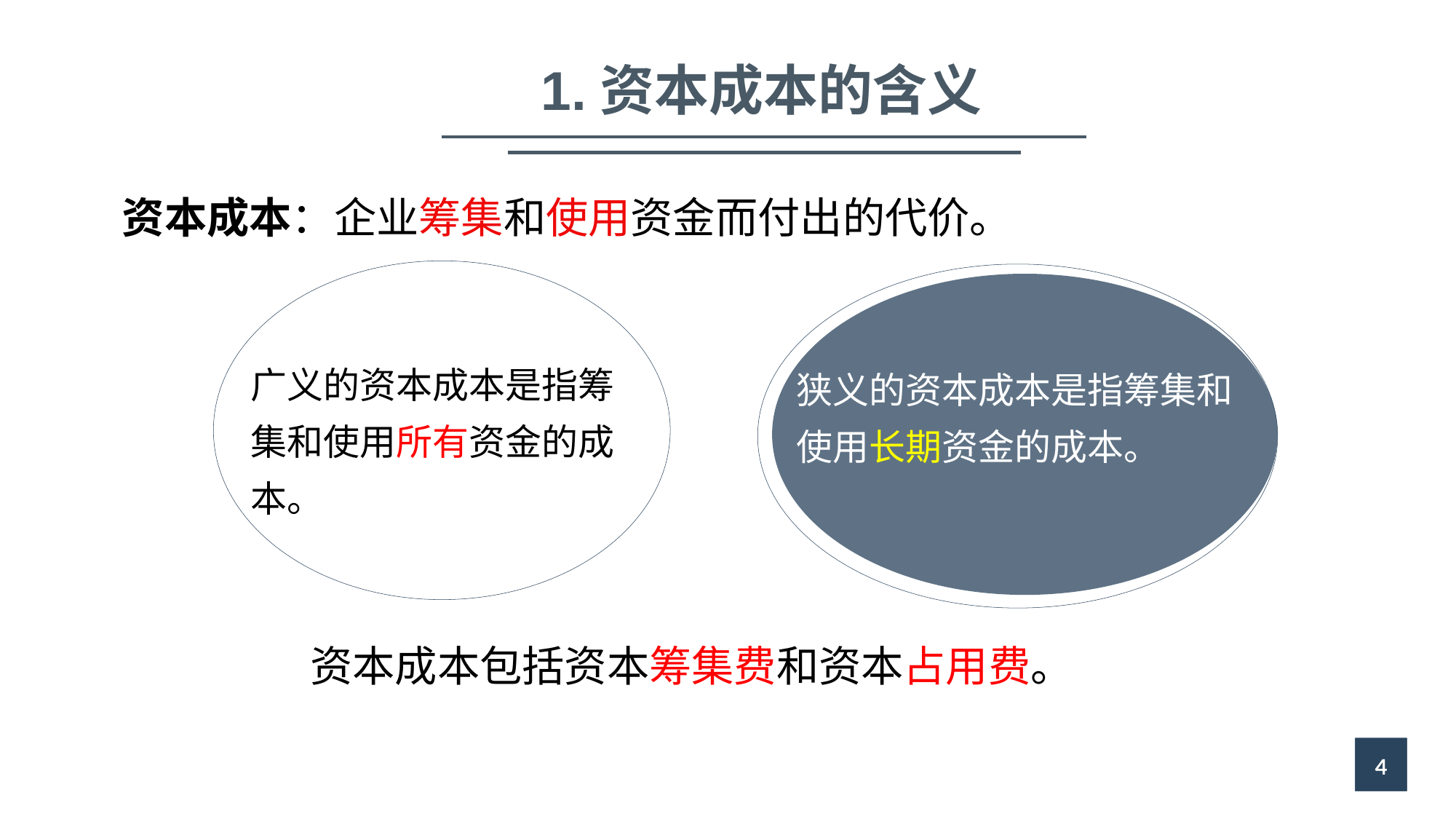

1.资本成本的含义
 资本成本：企业筹集和使用资金而付出的代价。

广义的资本成本是指筹集和使用所有资金的成本。
狭义的资本成本是指筹集和使用长期资金的成本。
资本成本包括资本筹集费和资本占用费。
4